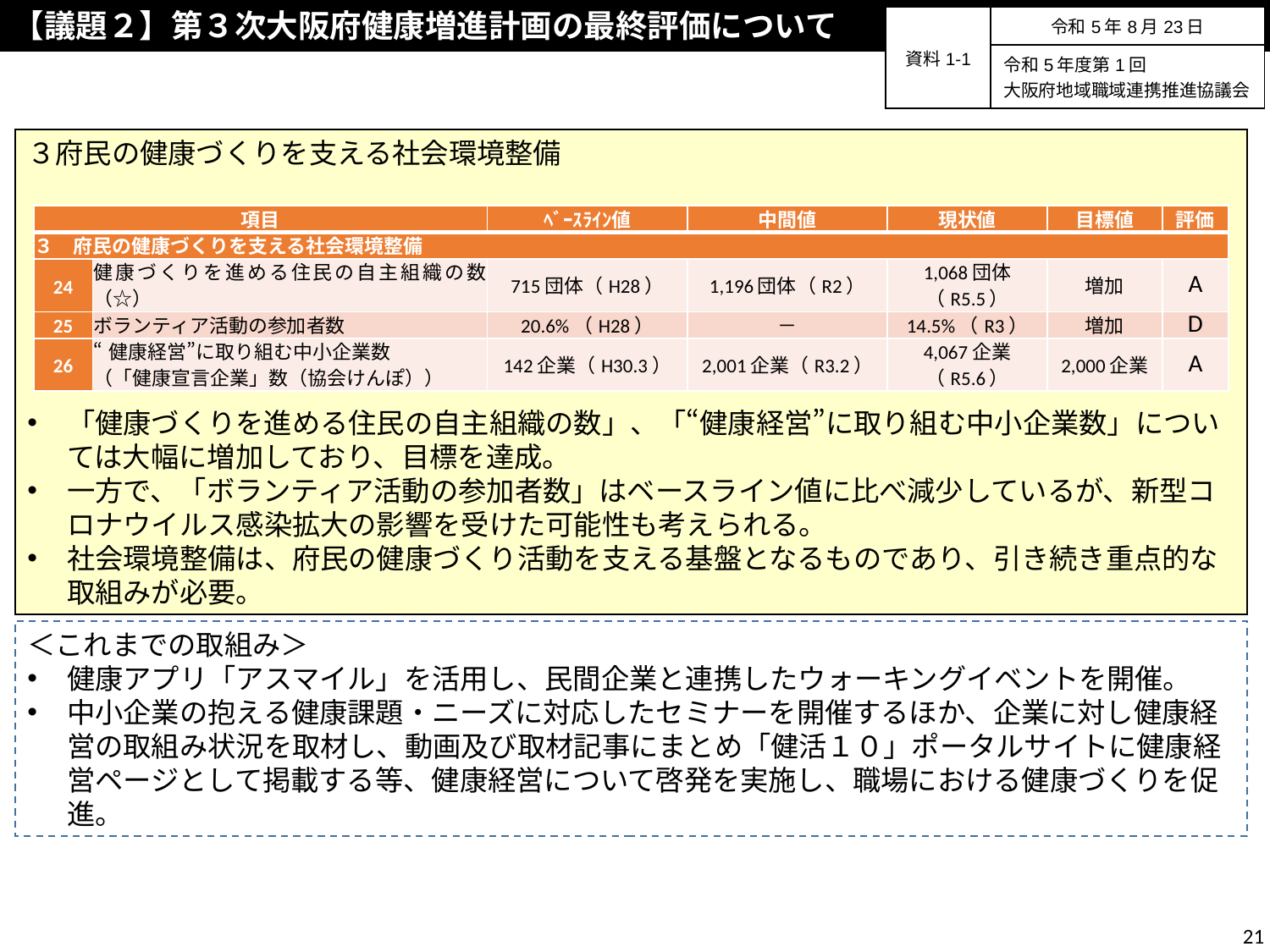

【議題２】第３次大阪府健康増進計画の最終評価について
| 資料1-1 | 令和5年8月23日 |
| --- | --- |
|  | 令和5年度第1回 大阪府地域職域連携推進協議会 |
３府民の健康づくりを支える社会環境整備

「健康づくりを進める住民の自主組織の数」、「“健康経営”に取り組む中小企業数」については大幅に増加しており、目標を達成。
一方で、「ボランティア活動の参加者数」はベースライン値に比べ減少しているが、新型コロナウイルス感染拡大の影響を受けた可能性も考えられる。
社会環境整備は、府民の健康づくり活動を支える基盤となるものであり、引き続き重点的な取組みが必要。
| 項目 |  | ﾍﾞｰｽﾗｲﾝ値 | 中間値 | 現状値 | 目標値 | 評価 |
| --- | --- | --- | --- | --- | --- | --- |
| ３　府民の健康づくりを支える社会環境整備 |  |  |  |  |  |  |
| 24 | 健康づくりを進める住民の自主組織の数（☆） | 715団体（H28） | 1,196団体（R2） | 1,068団体 （R5.5） | 増加 | A |
| 25 | ボランティア活動の参加者数 | 20.6%（H28） | － | 14.5%（R3） | 増加 | D |
| 26 | “健康経営”に取り組む中小企業数 （「健康宣言企業」数（協会けんぽ）） | 142企業（H30.3） | 2,001企業（R3.2） | 4,067企業（R5.6） | 2,000企業 | A |
＜これまでの取組み＞
健康アプリ「アスマイル」を活用し、民間企業と連携したウォーキングイベントを開催。
中小企業の抱える健康課題・ニーズに対応したセミナーを開催するほか、企業に対し健康経営の取組み状況を取材し、動画及び取材記事にまとめ「健活１０」ポータルサイトに健康経営ページとして掲載する等、健康経営について啓発を実施し、職場における健康づくりを促進。
21